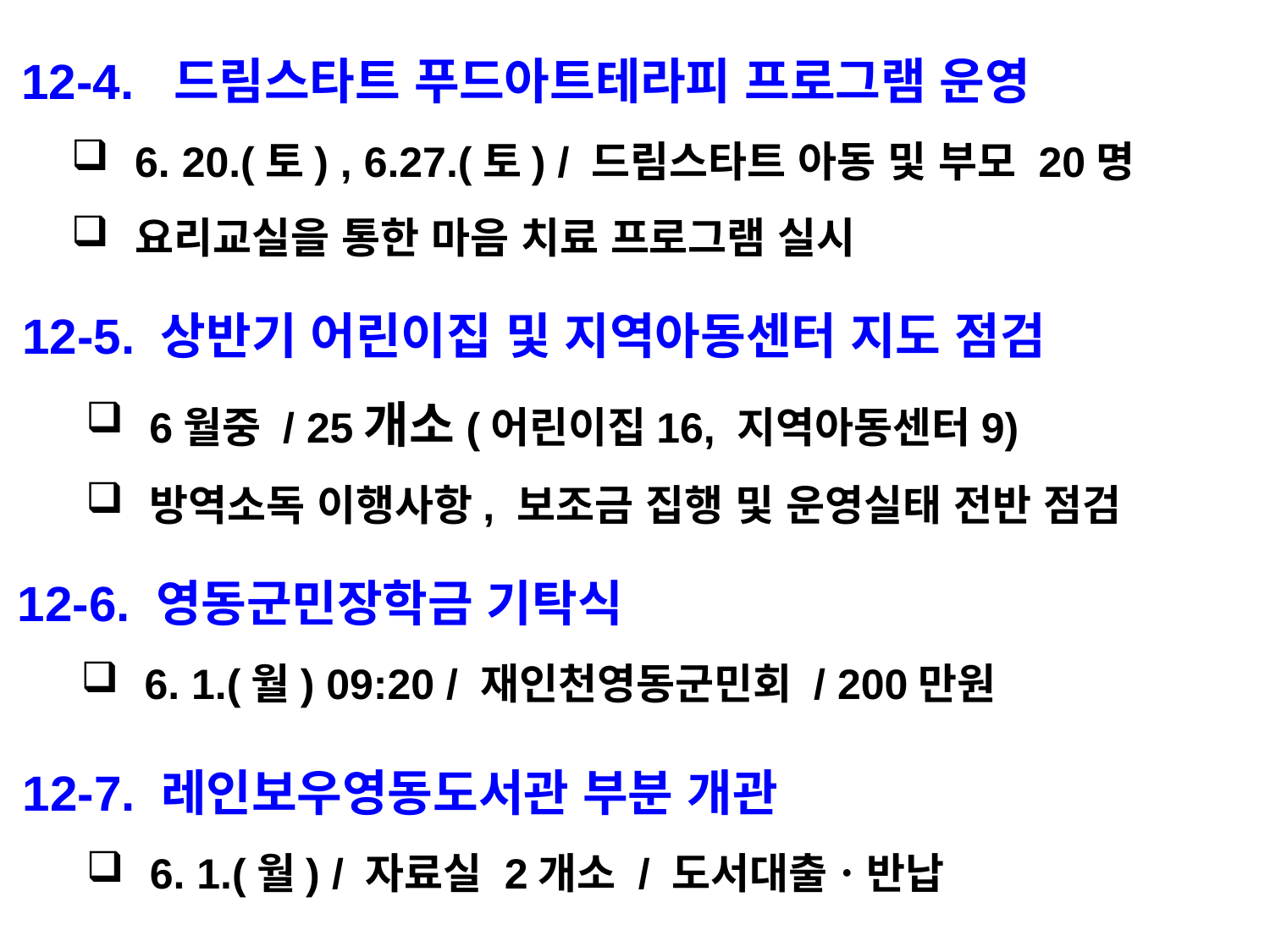

12-4.  드림스타트 푸드아트테라피 프로그램 운영
6. 20.(토) , 6.27.(토) / 드림스타트 아동 및 부모 20명
요리교실을 통한 마음 치료 프로그램 실시

12-5. 상반기 어린이집 및 지역아동센터 지도 점검
6월중 / 25개소(어린이집16, 지역아동센터9)
방역소독 이행사항, 보조금 집행 및 운영실태 전반 점검

12-6. 영동군민장학금 기탁식
6. 1.(월) 09:20 / 재인천영동군민회 / 200만원

12-7. 레인보우영동도서관 부분 개관
6. 1.(월) / 자료실 2개소 / 도서대출ㆍ반납